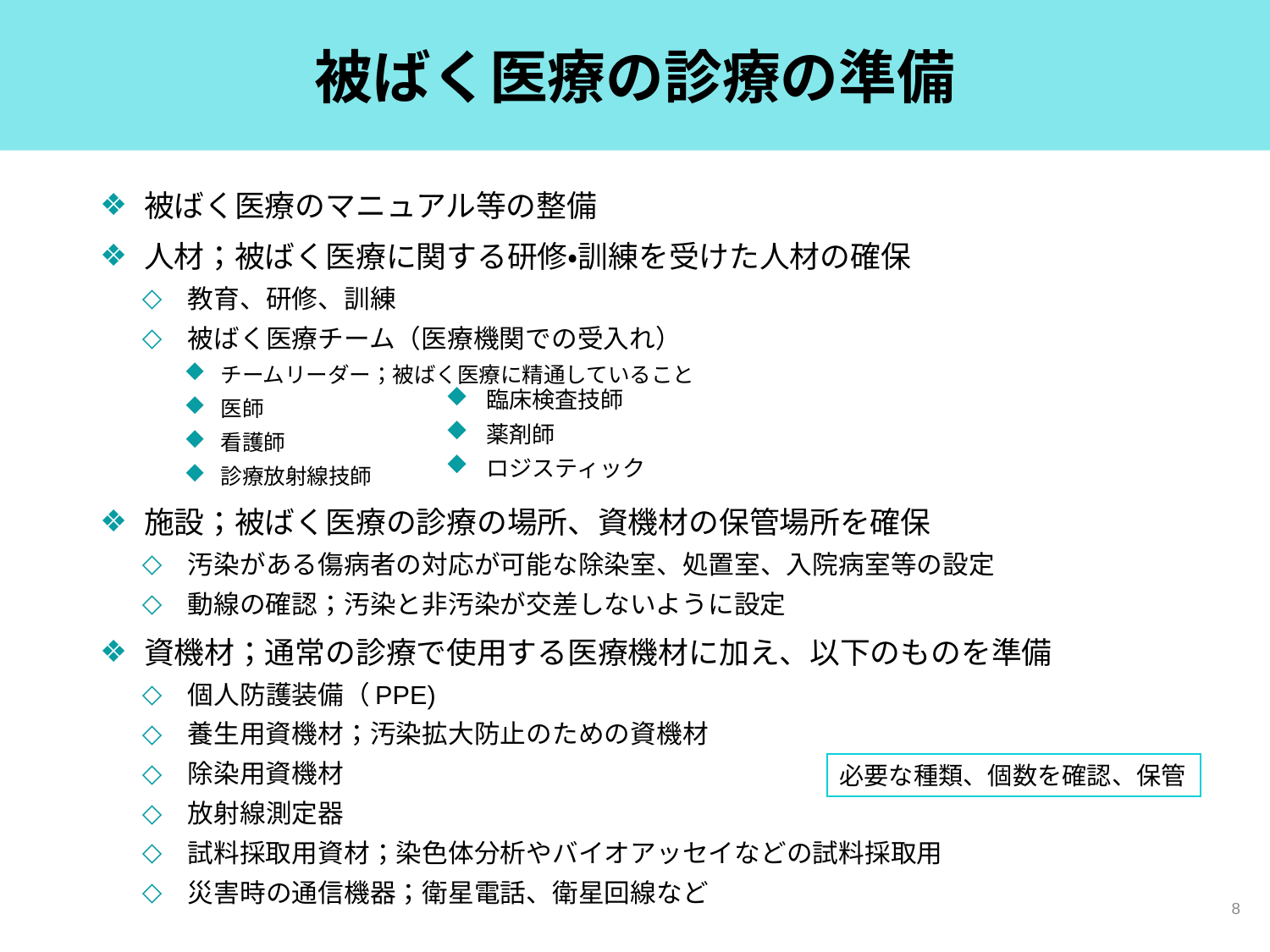

# 被ばく医療の診療の準備
被ばく医療のマニュアル等の整備
人材；被ばく医療に関する研修・訓練を受けた人材の確保
教育、研修、訓練
被ばく医療チーム（医療機関での受入れ）
チームリーダー；被ばく医療に精通していること
医師
看護師
診療放射線技師
施設；被ばく医療の診療の場所、資機材の保管場所を確保
汚染がある傷病者の対応が可能な除染室、処置室、入院病室等の設定
動線の確認；汚染と非汚染が交差しないように設定
資機材；通常の診療で使用する医療機材に加え、以下のものを準備
個人防護装備（PPE)
養生用資機材；汚染拡大防止のための資機材
除染用資機材
放射線測定器
試料採取用資材；染色体分析やバイオアッセイなどの試料採取用
災害時の通信機器；衛星電話、衛星回線など
臨床検査技師
薬剤師
ロジスティック
必要な種類、個数を確認、保管
8